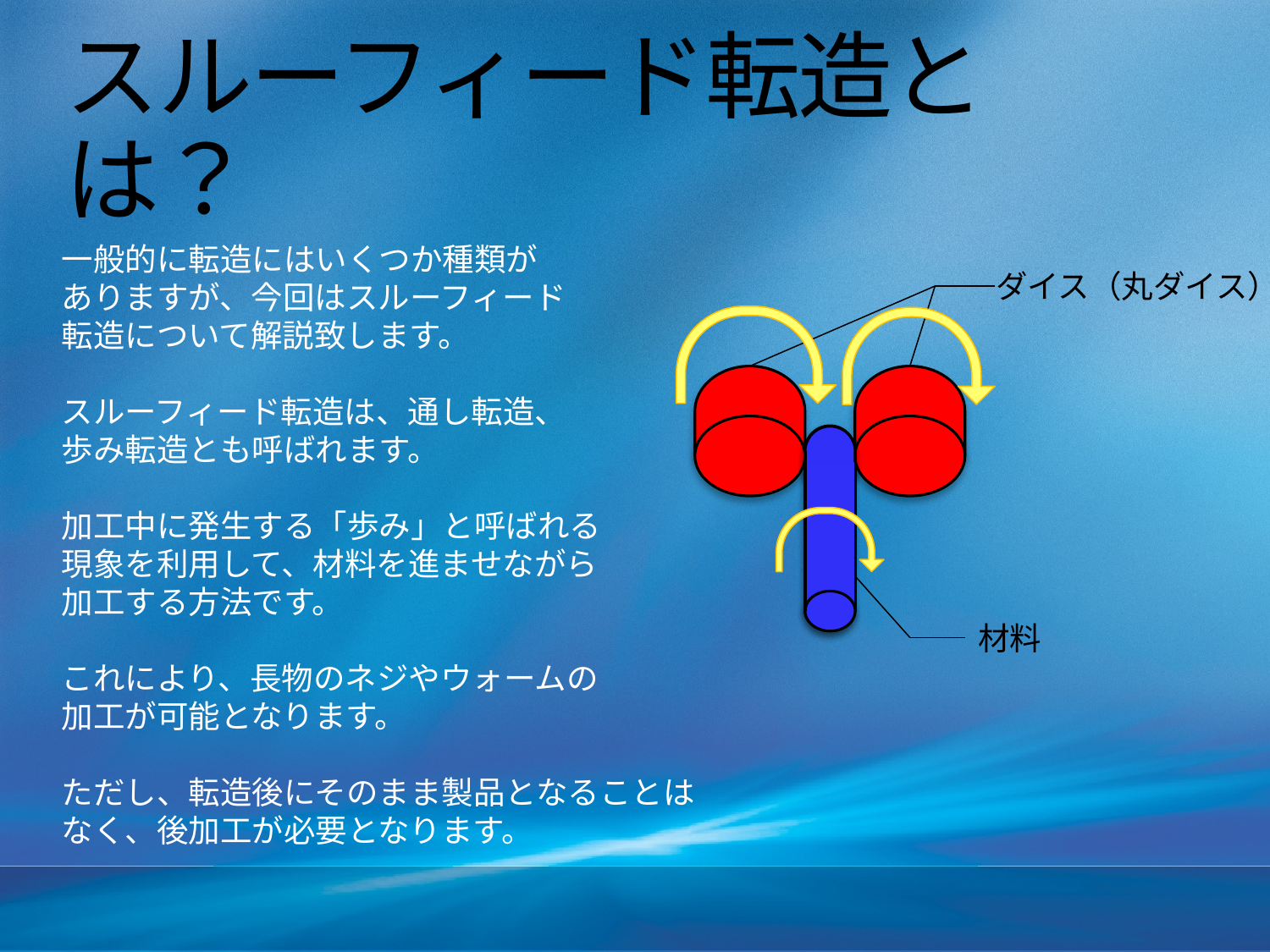

# スルーフィード転造とは？
一般的に転造にはいくつか種類が
ありますが、今回はスルーフィード
転造について解説致します。

スルーフィード転造は、通し転造、
歩み転造とも呼ばれます。

加工中に発生する「歩み」と呼ばれる
現象を利用して、材料を進ませながら
加工する方法です。

これにより、長物のネジやウォームの
加工が可能となります。

ただし、転造後にそのまま製品となることは
なく、後加工が必要となります。

ダイス（丸ダイス）

材料